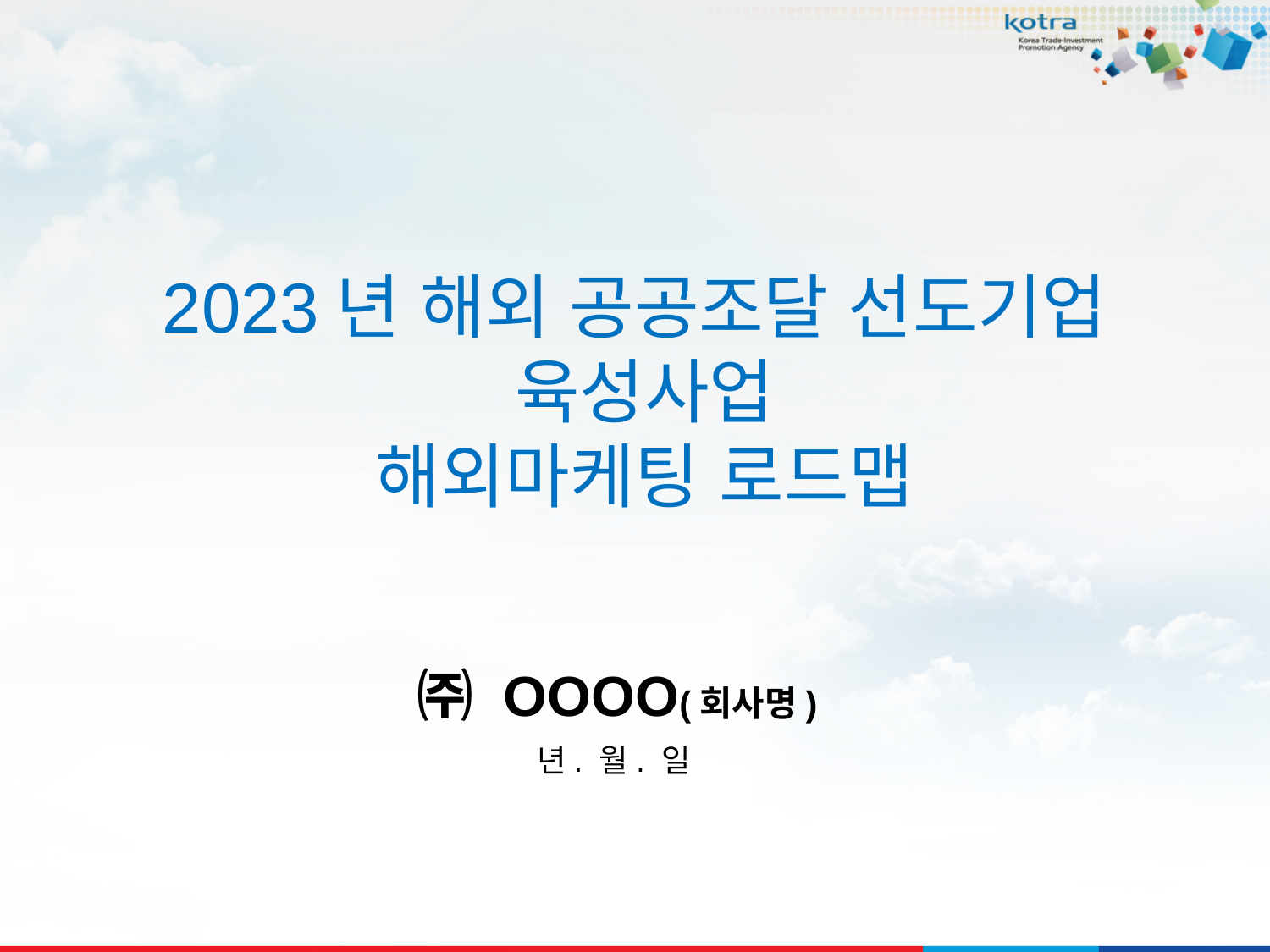

2023년 해외 공공조달 선도기업
육성사업
해외마케팅 로드맵
㈜ OOOO(회사명)
년. 월. 일